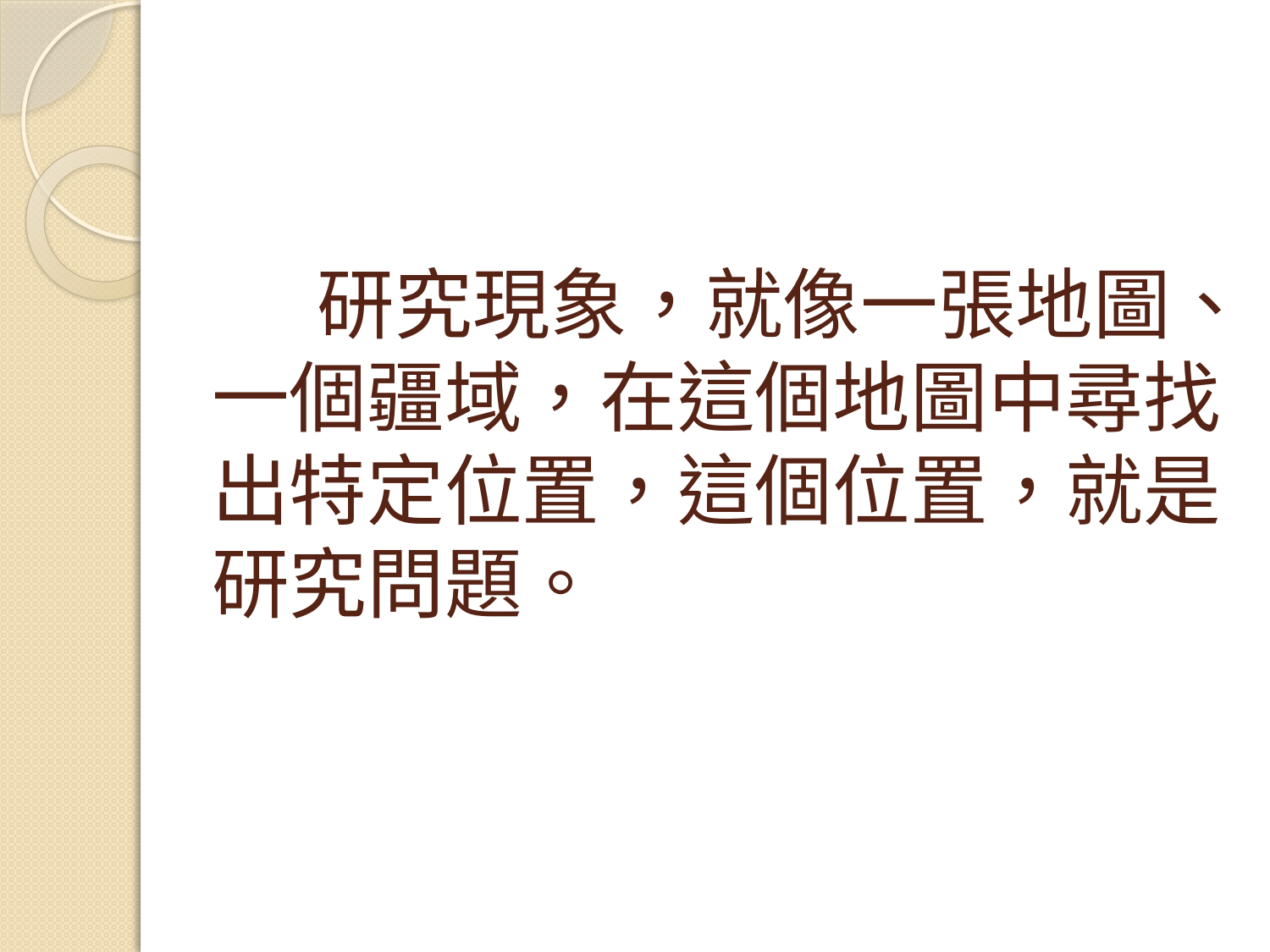

# 研究現象，就像一張地圖、一個疆域，在這個地圖中尋找出特定位置，這個位置，就是研究問題。